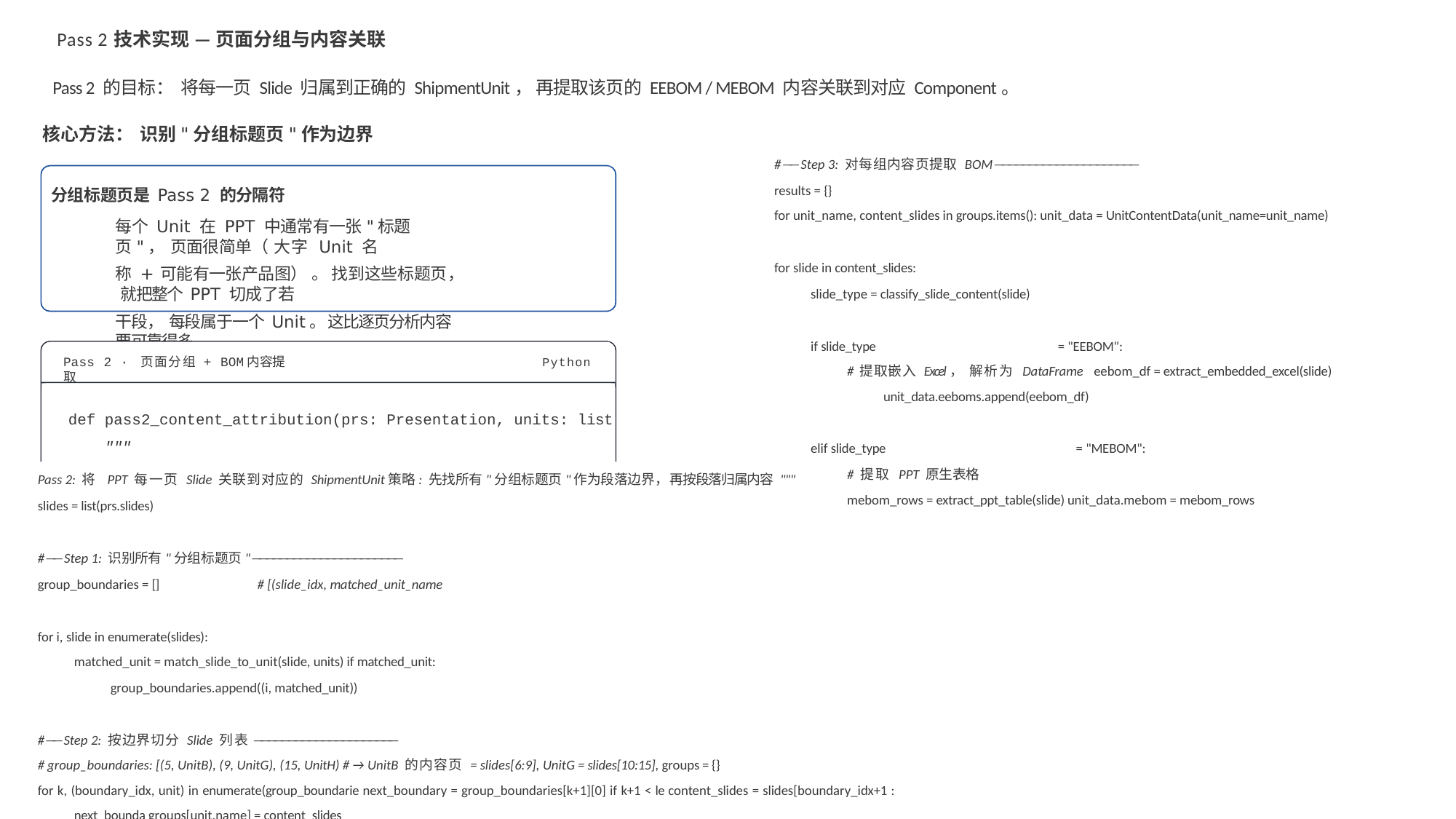

Pass 2     技术实现 — ⻚⾯分组与内容关联

Pass 2 的⽬标：  将每⼀⻚ Slide 归属到正确的 ShipmentUnit， 再提取该⻚的 EEBOM / MEBOM 内容关联到对应 Component。
核⼼⽅法：  识别"分组标题⻚"作为边界

# ── Step 3: 对每组内容⻚提取 BOM ─────────────────────
results = {}
for unit_name, content_slides in groups.items(): unit_data = UnitContentData(unit_name=unit_name)

for slide in content_slides:
slide_type = classify_slide_content(slide)

if slide_type	= "EEBOM":
# 提取嵌⼊ Excel， 解析为 DataFrame eebom_df = extract_embedded_excel(slide) unit_data.eeboms.append(eebom_df)

elif slide_type	= "MEBOM":
# 提取 PPT 原⽣表格
mebom_rows = extract_ppt_table(slide) unit_data.mebom = mebom_rows

分组标题⻚是 Pass 2 的分隔符
每个 Unit 在 PPT 中通常有⼀张"标题⻚"，  ⻚⾯很简单（ ⼤字 Unit 名
称 + 可能有⼀张产品图） 。 找到这些标题⻚，  就把整个 PPT 切成了若
⼲段，  每段属于⼀个 Unit。 这⽐逐⻚分析内容要可靠得多

Pass 2 · ⻚⾯分组 + BOM内容提取
Python

def pass2_content_attribution(prs: Presentation, units: list
"""
Pass 2: 将 PPT 每⼀⻚ Slide 关联到对应的 ShipmentUnit策略: 先找所有"分组标题⻚"作为段落边界， 再按段落归属内容 """
slides = list(prs.slides)

# ── Step 1: 识别所有"分组标题⻚" ──────────────────────
group_boundaries = []	# [(slide_idx, matched_unit_name

for i, slide in enumerate(slides):
matched_unit = match_slide_to_unit(slide, units) if matched_unit:
group_boundaries.append((i, matched_unit))

# ── Step 2: 按边界切分 Slide 列表 ─────────────────────
# group_boundaries: [(5, UnitB), (9, UnitG), (15, UnitH) # → UnitB 的内容⻚ = slides[6:9], UnitG = slides[10:15], groups = {}
for k, (boundary_idx, unit) in enumerate(group_boundarie next_boundary = group_boundaries[k+1][0] if k+1 < le content_slides = slides[boundary_idx+1 : next_bounda groups[unit.name] = content_slides